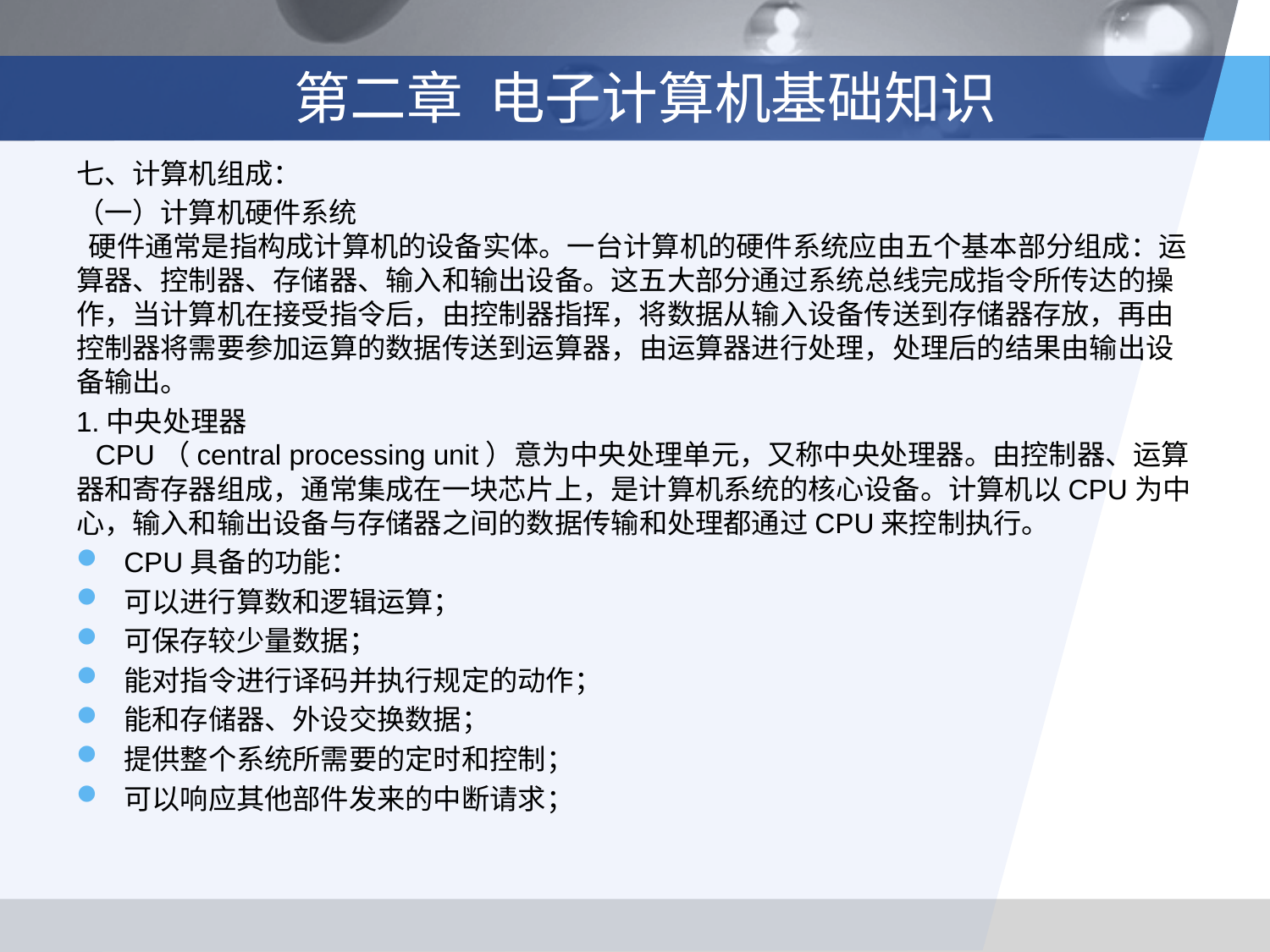

# 第二章  电子计算机基础知识
七、计算机组成：
（一）计算机硬件系统
  硬件通常是指构成计算机的设备实体。一台计算机的硬件系统应由五个基本部分组成：运算器、控制器、存储器、输入和输出设备。这五大部分通过系统总线完成指令所传达的操作，当计算机在接受指令后，由控制器指挥，将数据从输入设备传送到存储器存放，再由控制器将需要参加运算的数据传送到运算器，由运算器进行处理，处理后的结果由输出设备输出。
1.中央处理器
  CPU（central processing unit）意为中央处理单元，又称中央处理器。由控制器、运算器和寄存器组成，通常集成在一块芯片上，是计算机系统的核心设备。计算机以CPU为中心，输入和输出设备与存储器之间的数据传输和处理都通过CPU来控制执行。
CPU具备的功能：
可以进行算数和逻辑运算；
可保存较少量数据；
能对指令进行译码并执行规定的动作；
能和存储器、外设交换数据；
提供整个系统所需要的定时和控制；
可以响应其他部件发来的中断请求；